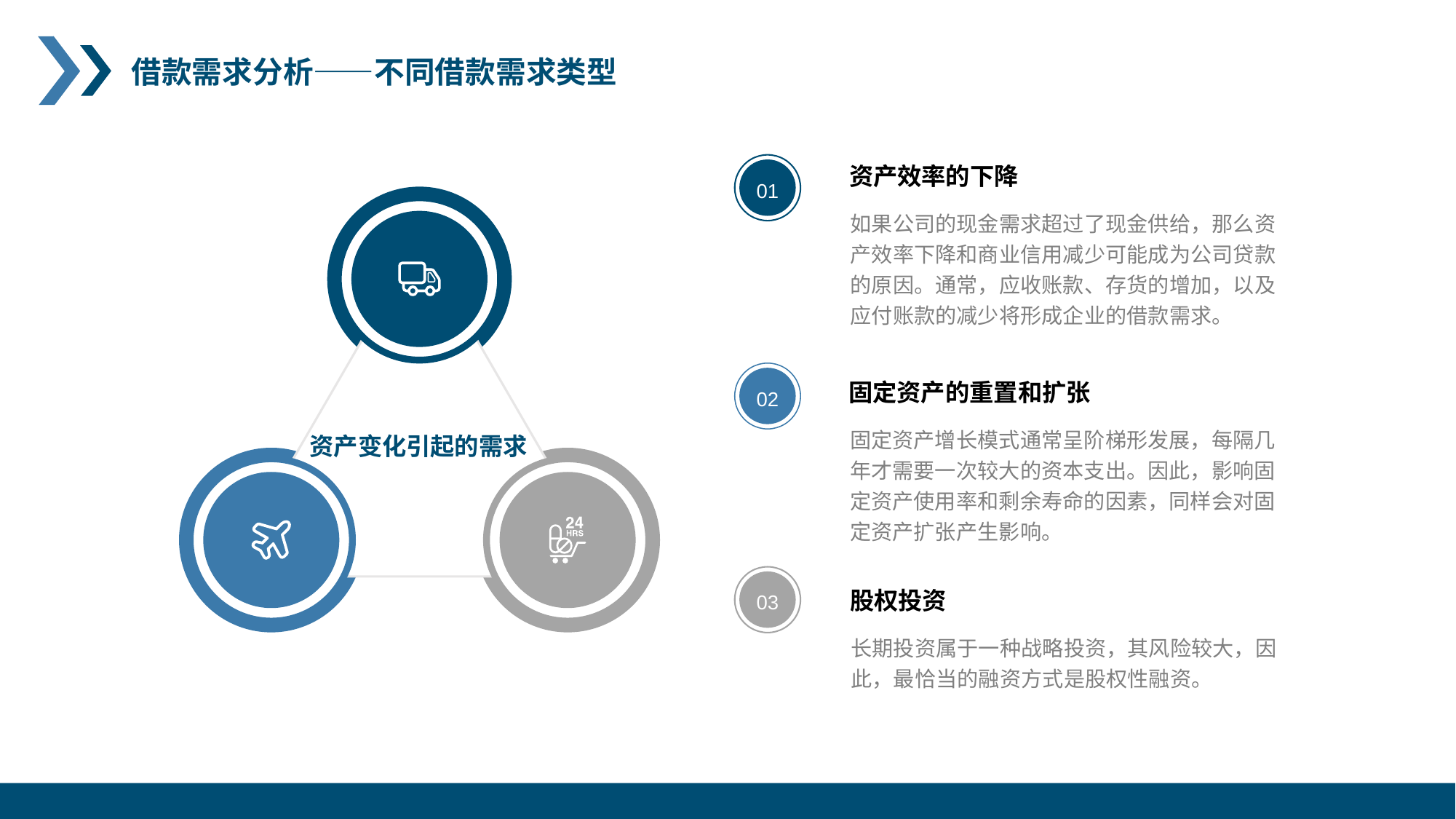

借款需求分析——不同借款需求类型

01

02

03
资产效率的下降

如果公司的现金需求超过了现金供给，那么资产效率下降和商业信用减少可能成为公司贷款的原因。通常，应收账款、存货的增加，以及应付账款的减少将形成企业的借款需求。
固定资产的重置和扩张
固定资产增长模式通常呈阶梯形发展，每隔几年才需要一次较大的资本支出。因此，影响固定资产使用率和剩余寿命的因素，同样会对固定资产扩张产生影响。
资产变化引起的需求
股权投资
长期投资属于一种战略投资，其风险较大，因此，最恰当的融资方式是股权性融资。